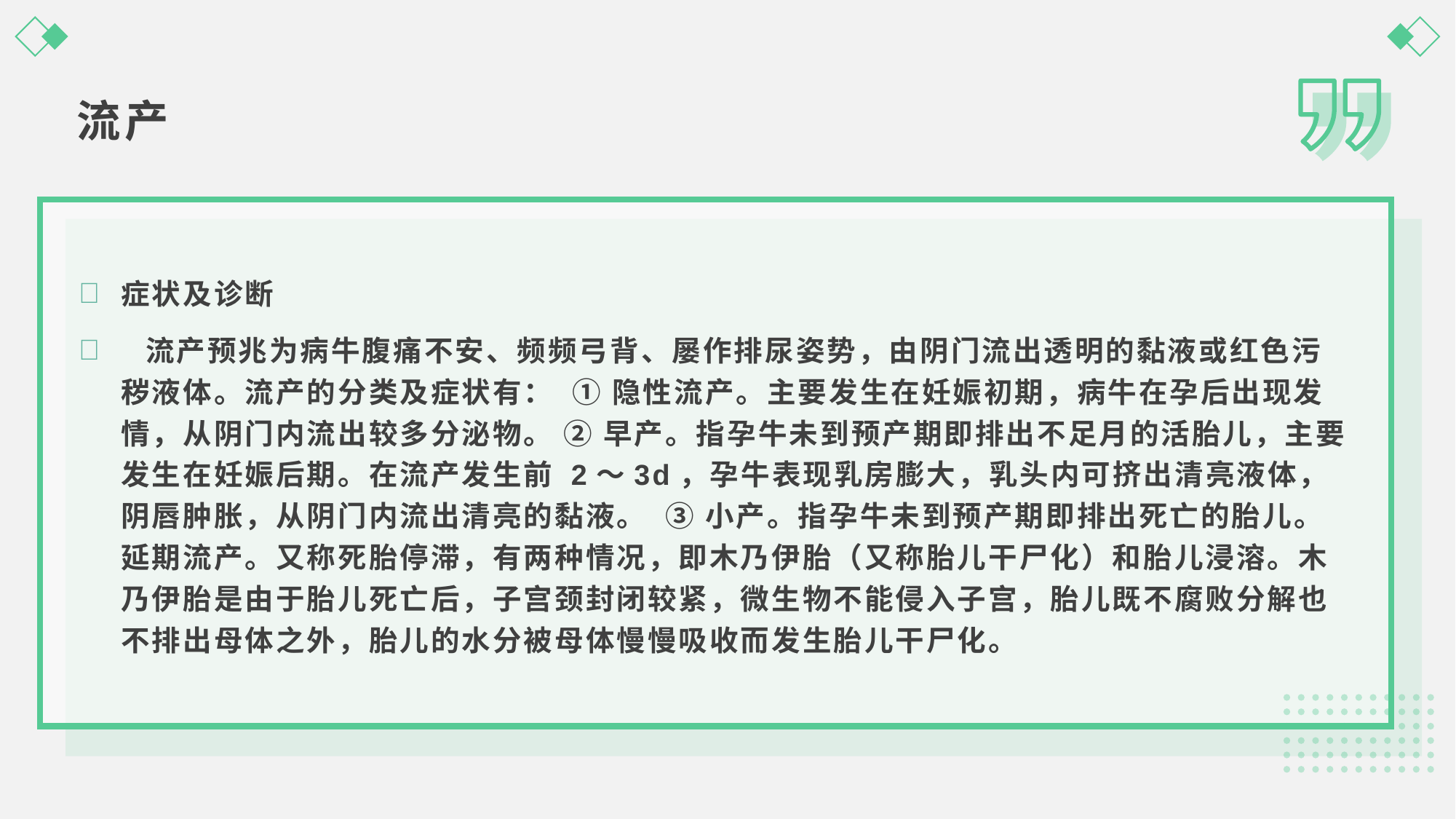

流产

症状及诊断
  流产预兆为病牛腹痛不安、频频弓背、屡作排尿姿势，由阴门流出透明的黏液或红色污秽液体。流产的分类及症状有：  ① 隐性流产。主要发生在妊娠初期，病牛在孕后出现发情，从阴门内流出较多分泌物。 ② 早产。指孕牛未到预产期即排出不足月的活胎儿，主要发生在妊娠后期。在流产发生前 2～3d，孕牛表现乳房膨大，乳头内可挤出清亮液体，阴唇肿胀，从阴门内流出清亮的黏液。  ③ 小产。指孕牛未到预产期即排出死亡的胎儿。  延期流产。又称死胎停滞，有两种情况，即木乃伊胎（又称胎儿干尸化）和胎儿浸溶。木乃伊胎是由于胎儿死亡后，子宫颈封闭较紧，微生物不能侵入子宫，胎儿既不腐败分解也不排出母体之外，胎儿的水分被母体慢慢吸收而发生胎儿干尸化。